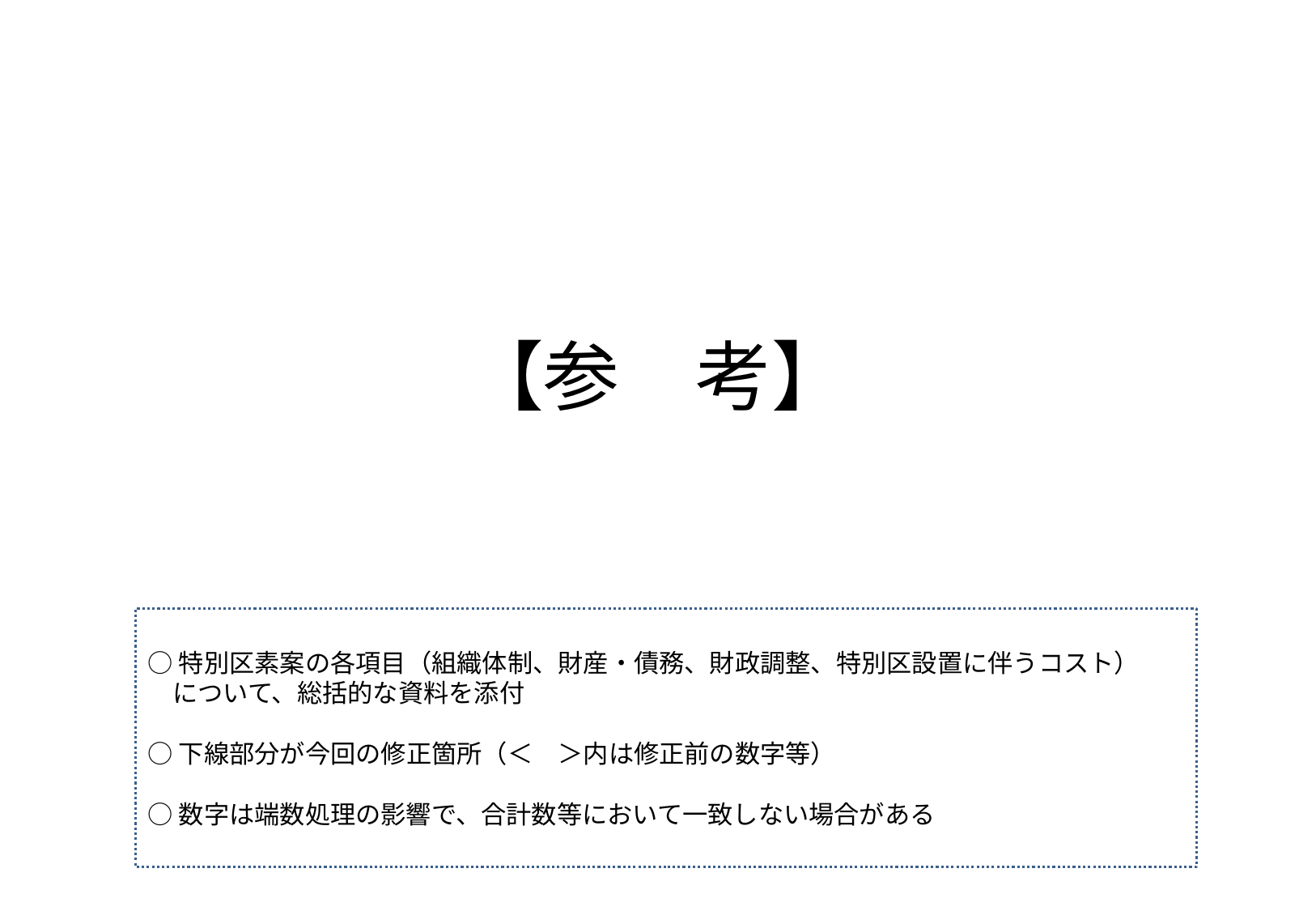

【参　考】
○特別区素案の各項目（組織体制、財産・債務、財政調整、特別区設置に伴うコスト）
　について、総括的な資料を添付

○下線部分が今回の修正箇所（＜　＞内は修正前の数字等）

○数字は端数処理の影響で、合計数等において一致しない場合がある